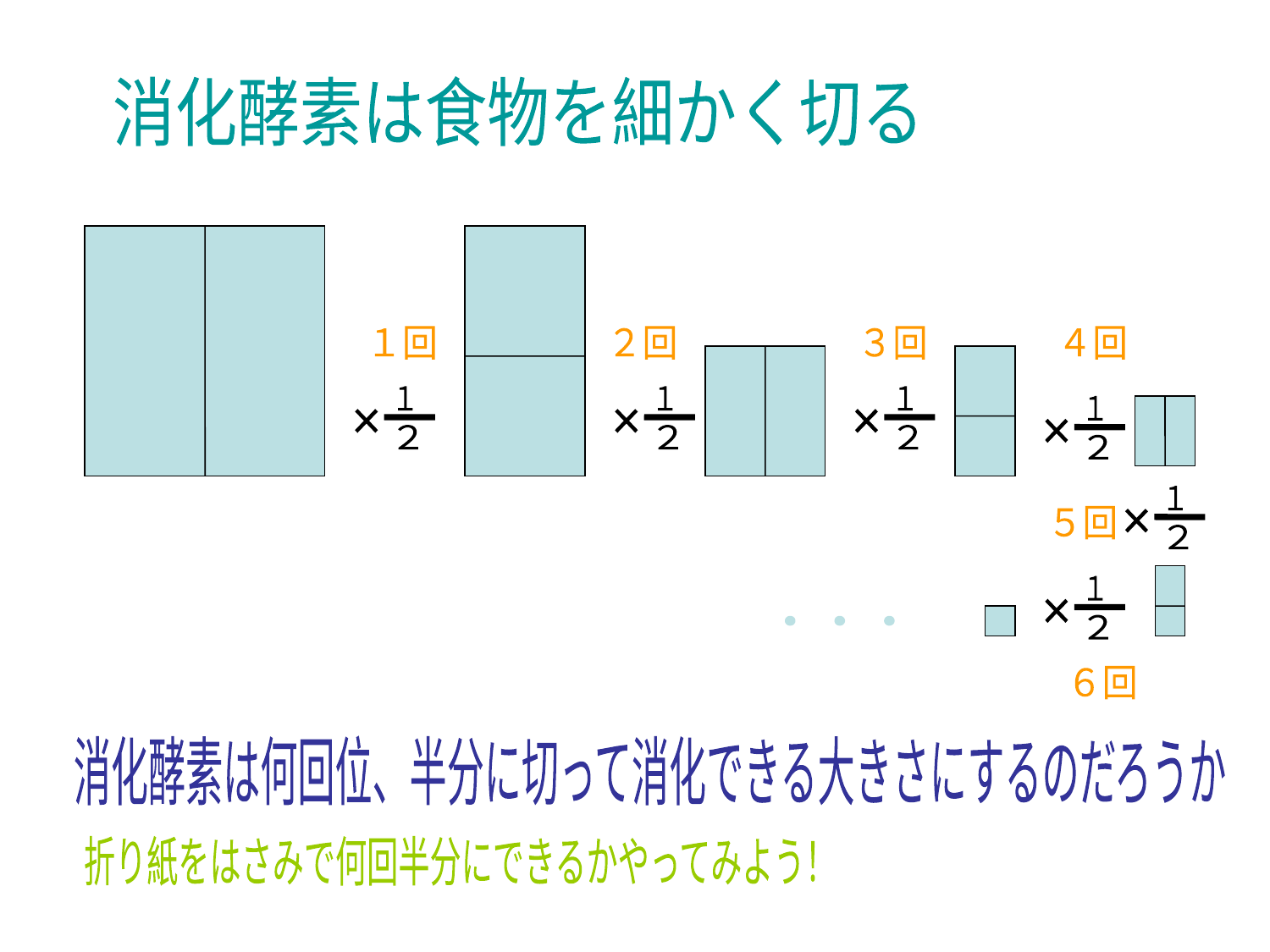

消化酵素は食物を細かく切る

１回
２回
３回
４回

１

２
×
１

２
×
１

２
×
１

２
×

１

２
×
５回

１

２
×

・・・
６回
消化酵素は何回位、半分に切って消化できる大きさにするのだろうか
折り紙をはさみで何回半分にできるかやってみよう！